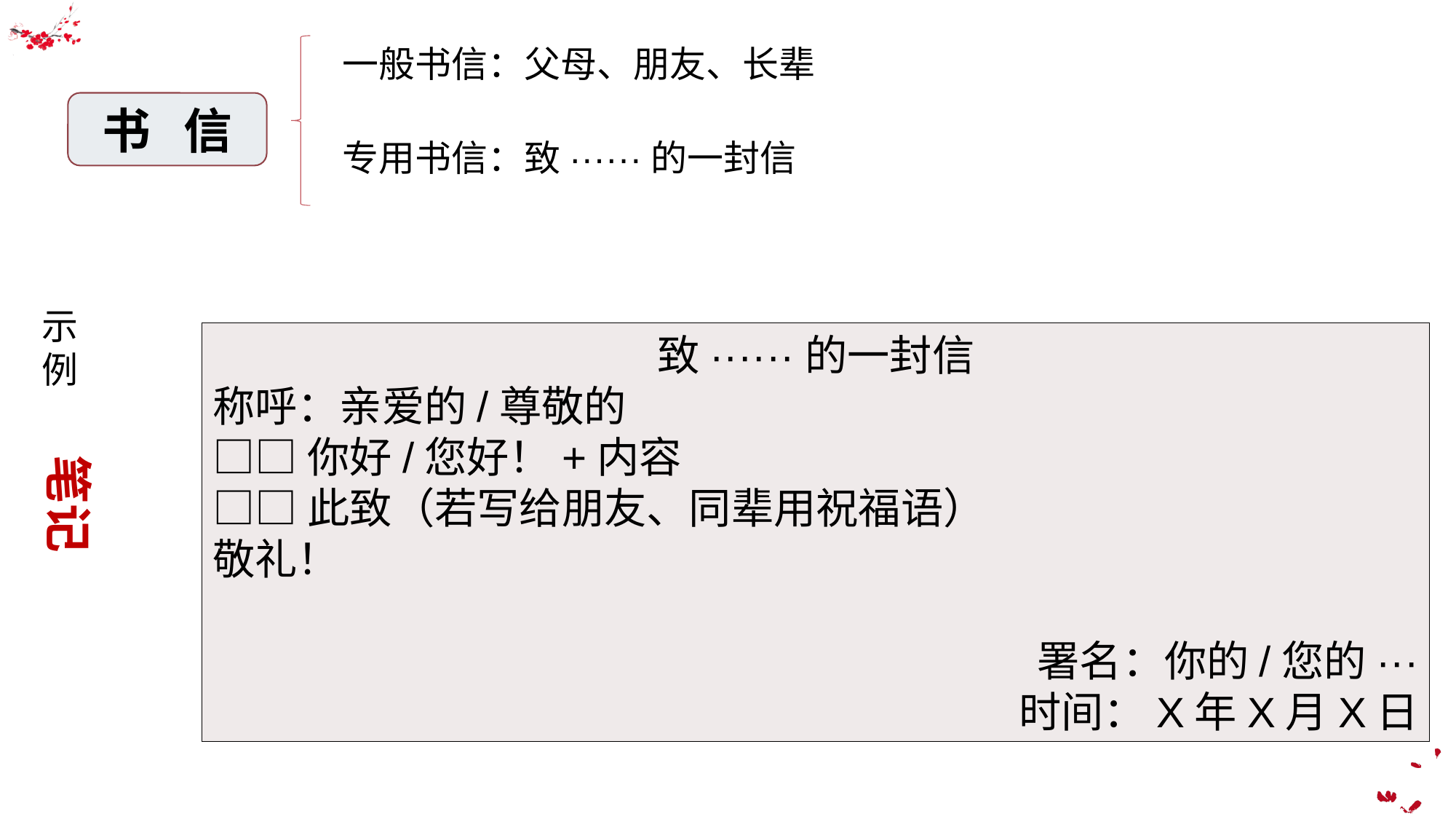

一般书信：父母、朋友、长辈
书   信
专用书信：致······的一封信
示例
致······的一封信
称呼：亲爱的/尊敬的
□□你好/您好！+内容
□□此致（若写给朋友、同辈用祝福语）
敬礼！

 署名：你的/您的···
时间：X年X月X日
笔记